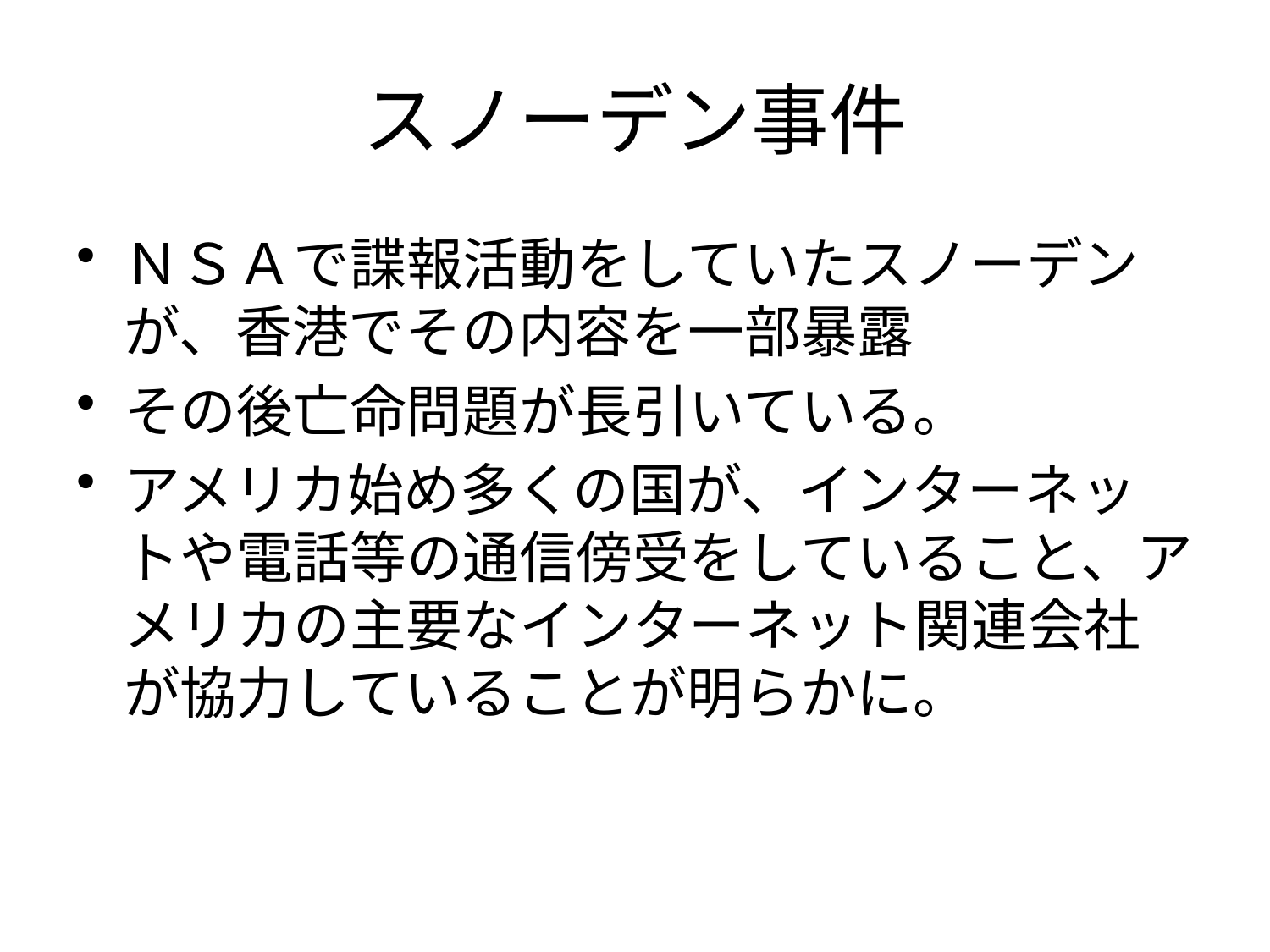

# スノーデン事件
ＮＳＡで諜報活動をしていたスノーデンが、香港でその内容を一部暴露
その後亡命問題が長引いている。
アメリカ始め多くの国が、インターネットや電話等の通信傍受をしていること、アメリカの主要なインターネット関連会社が協力していることが明らかに。